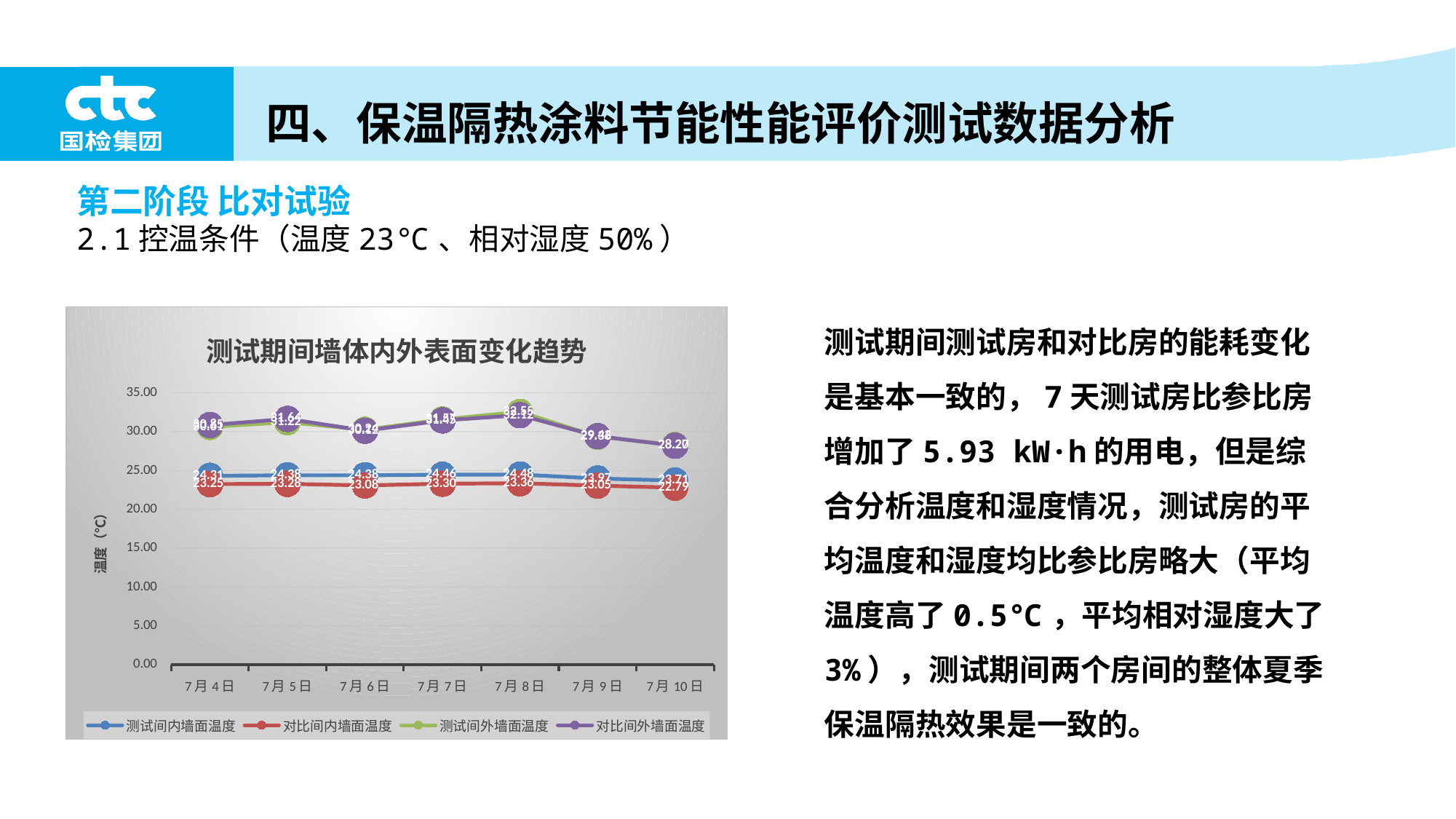

四、保温隔热涂料节能性能评价测试数据分析
第二阶段 比对试验
2.1控温条件（温度23℃、相对湿度50%）

测试期间测试房和对比房的能耗变化是基本一致的，7天测试房比参比房增加了5.93 kW·h的用电，但是综合分析温度和湿度情况，测试房的平均温度和湿度均比参比房略大（平均温度高了0.5℃，平均相对湿度大了3%），测试期间两个房间的整体夏季保温隔热效果是一致的。

### Chart: 测试期间墙体内外表面变化趋势

| Category | 测试间内墙面温度 | 对比间内墙面温度 | 测试间外墙面温度 | 对比间外墙面温度 |
|---|---|---|---|---|
| 44381 | 24.31 | 23.25 | 30.61 | 30.85 |
| 44382 | 24.38 | 23.28 | 31.22 | 31.64 |
| 44383 | 24.38 | 23.08 | 30.24 | 30.12 |
| 44384 | 24.46 | 23.3 | 31.57 | 31.45 |
| 44385 | 24.48 | 23.36 | 32.55 | 32.12 |
| 44386 | 23.97 | 23.05 | 29.36 | 29.42 |
| 44387 | 23.71 | 22.79 | 28.27 | 28.2 |